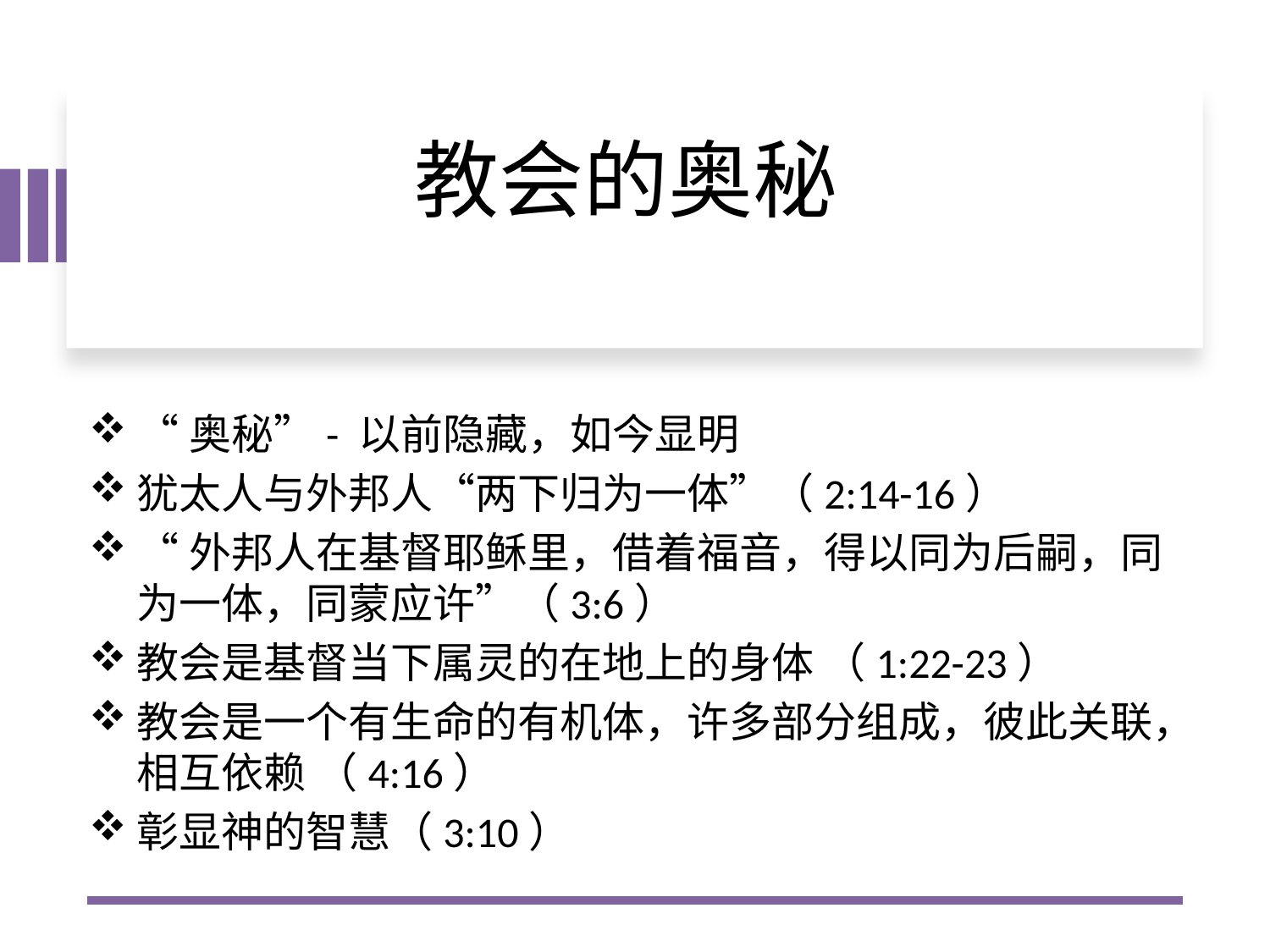

# 教会的奥秘

“奥秘”- 以前隐藏，如今显明
犹太人与外邦人“两下归为一体”（2:14-16）
“外邦人在基督耶稣里，借着福音，得以同为后嗣，同为一体，同蒙应许”（3:6）
教会是基督当下属灵的在地上的身体 （1:22-23）
教会是一个有生命的有机体，许多部分组成，彼此关联，相互依赖 （4:16）
彰显神的智慧（3:10）